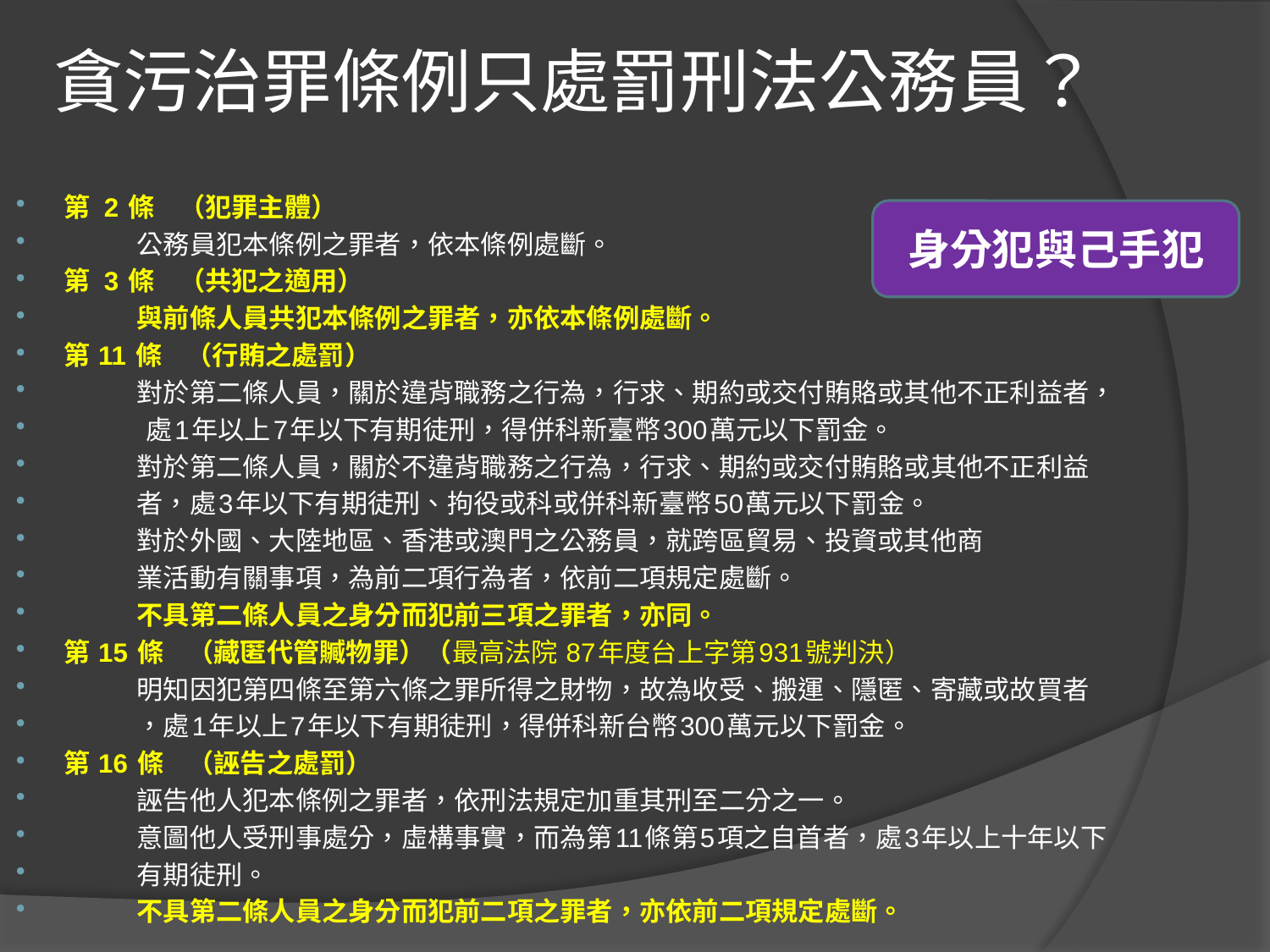

# 貪污治罪條例只處罰刑法公務員？
第  2 條    （犯罪主體）
            公務員犯本條例之罪者，依本條例處斷。
第  3 條    （共犯之適用）
            與前條人員共犯本條例之罪者，亦依本條例處斷。
第 11 條    （行賄之處罰）
            對於第二條人員，關於違背職務之行為，行求、期約或交付賄賂或其他不正利益者，
　　     處1年以上7年以下有期徒刑，得併科新臺幣300萬元以下罰金。
            對於第二條人員，關於不違背職務之行為，行求、期約或交付賄賂或其他不正利益
            者，處3年以下有期徒刑、拘役或科或併科新臺幣50萬元以下罰金。
            對於外國、大陸地區、香港或澳門之公務員，就跨區貿易、投資或其他商
            業活動有關事項，為前二項行為者，依前二項規定處斷。
            不具第二條人員之身分而犯前三項之罪者，亦同。
第 15 條    （藏匿代管贓物罪）（最高法院 87年度台上字第931號判決）
            明知因犯第四條至第六條之罪所得之財物，故為收受、搬運、隱匿、寄藏或故買者
            ，處1年以上7年以下有期徒刑，得併科新台幣300萬元以下罰金。
第 16 條    （誣告之處罰）
            誣告他人犯本條例之罪者，依刑法規定加重其刑至二分之一。
            意圖他人受刑事處分，虛構事實，而為第11條第5項之自首者，處3年以上十年以下
            有期徒刑。
            不具第二條人員之身分而犯前二項之罪者，亦依前二項規定處斷。

身分犯與己手犯